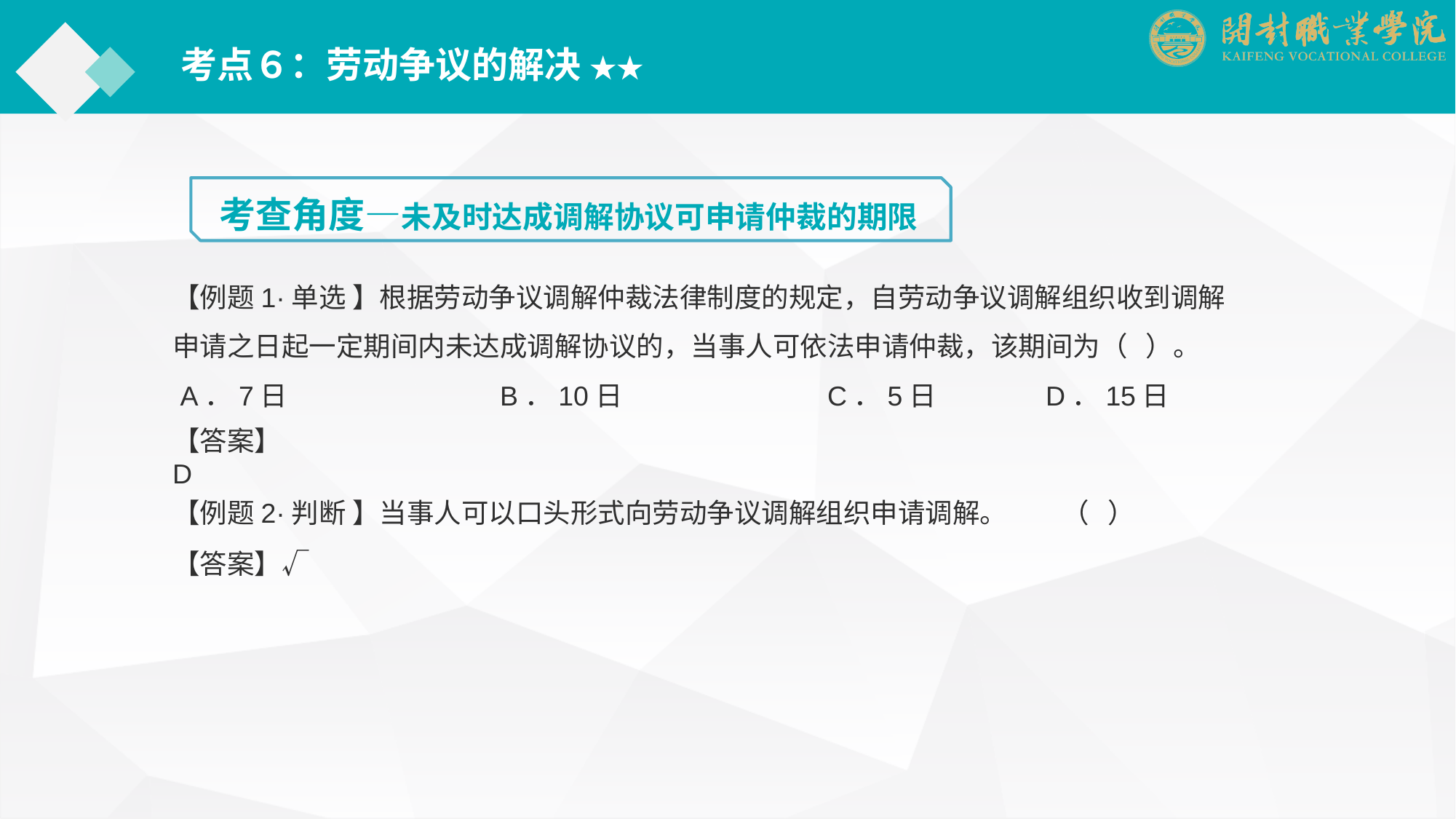

考点６：劳动争议的解决 ★★

考查角度—未及时达成调解协议可申请仲裁的期限
【例题1·单选 】根据劳动争议调解仲裁法律制度的规定，自劳动争议调解组织收到调解申请之日起一定期间内未达成调解协议的，当事人可依法申请仲裁，该期间为（   ）。
 A．7日		B．10日		C．5日		D．15日
【答案】D
【例题2·判断 】当事人可以口头形式向劳动争议调解组织申请调解。　　（   ）
【答案】√